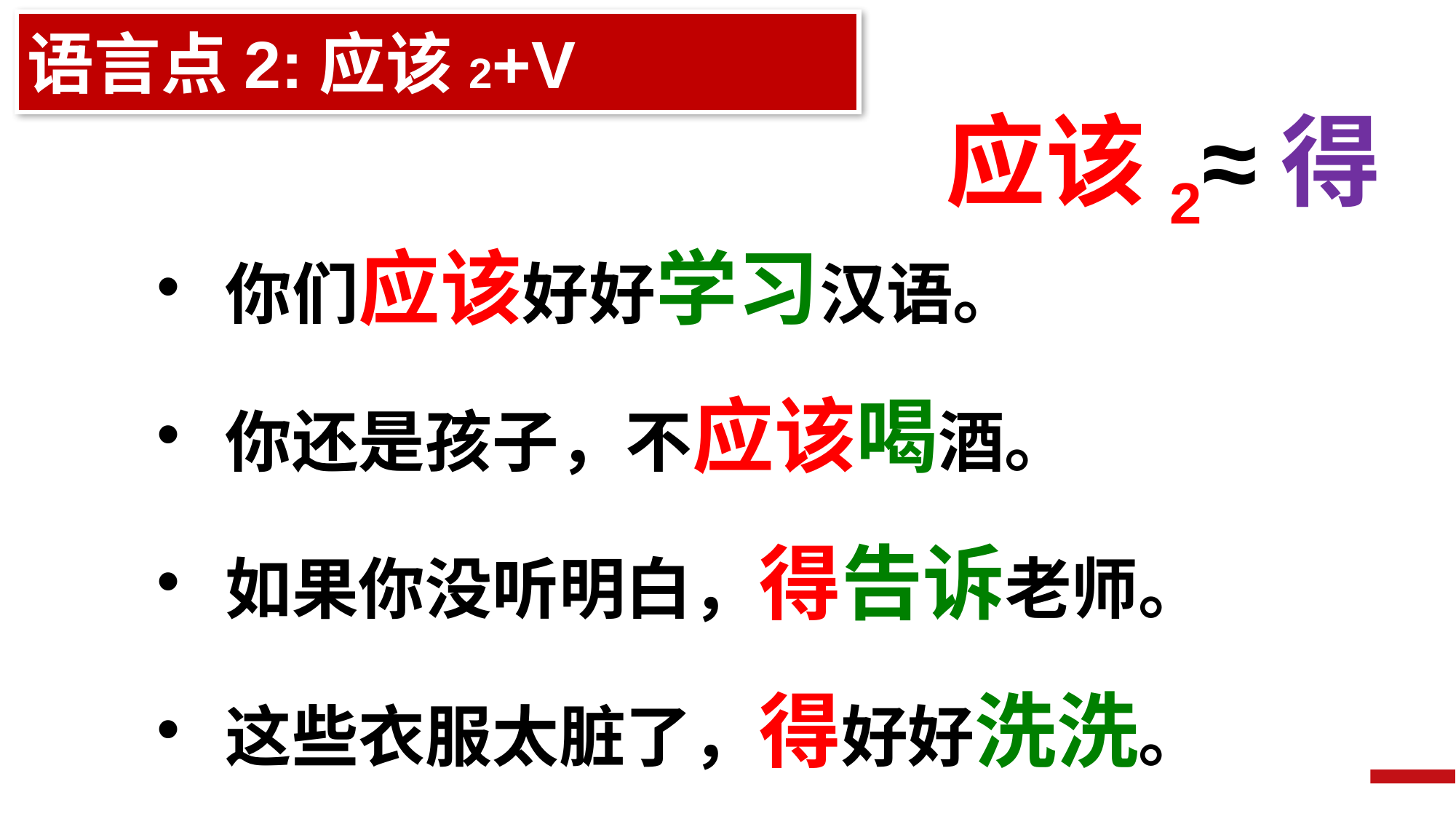

语言点2:应该2+V
应该2≈得
你们应该好好学习汉语。
你还是孩子，不应该喝酒。
如果你没听明白，得告诉老师。
这些衣服太脏了，得好好洗洗。